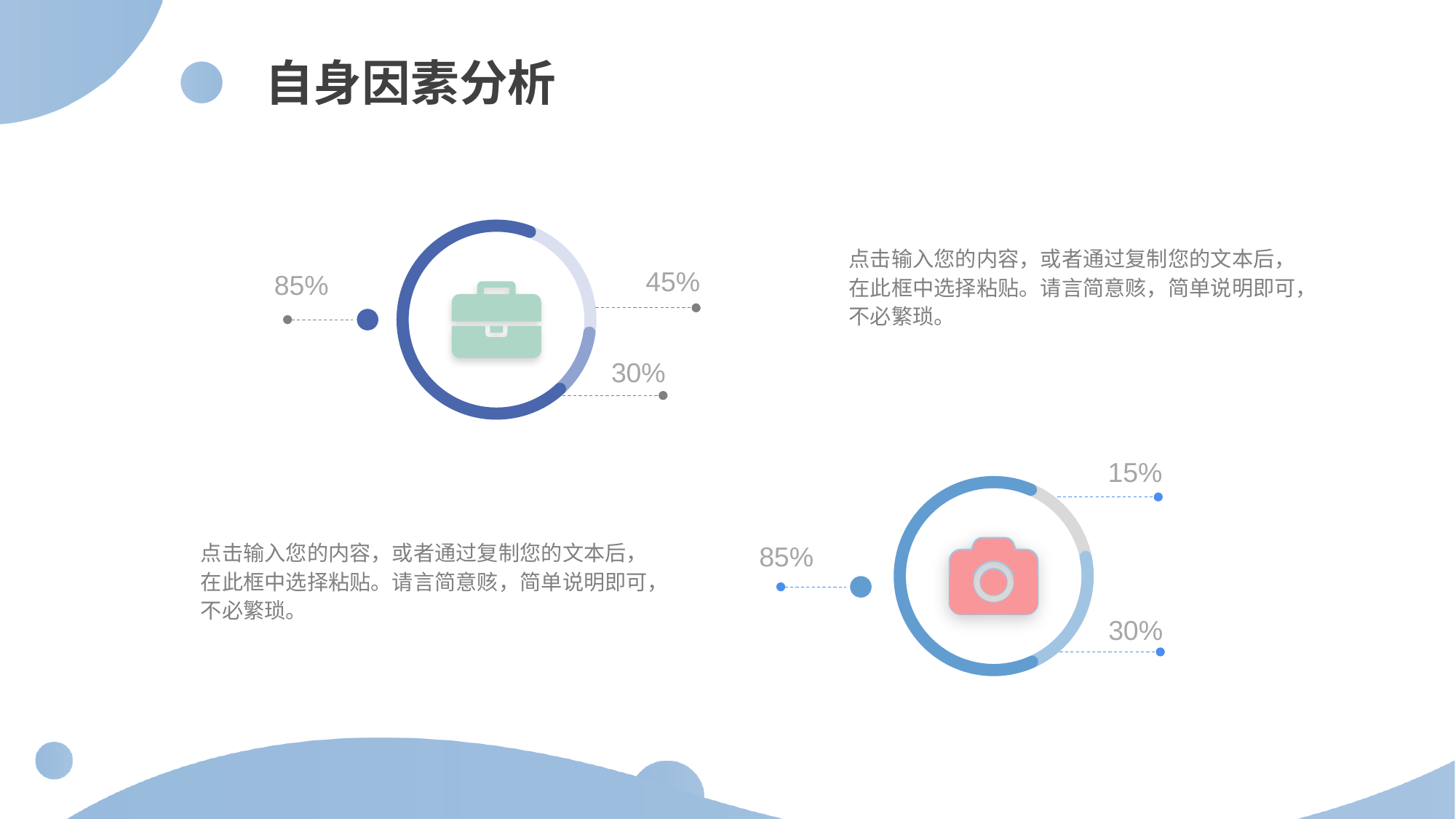

自身因素分析

45%
85%

30%
点击输入您的内容，或者通过复制您的文本后，在此框中选择粘贴。请言简意赅，简单说明即可，不必繁琐。
15%

85%

30%
点击输入您的内容，或者通过复制您的文本后，在此框中选择粘贴。请言简意赅，简单说明即可，不必繁琐。